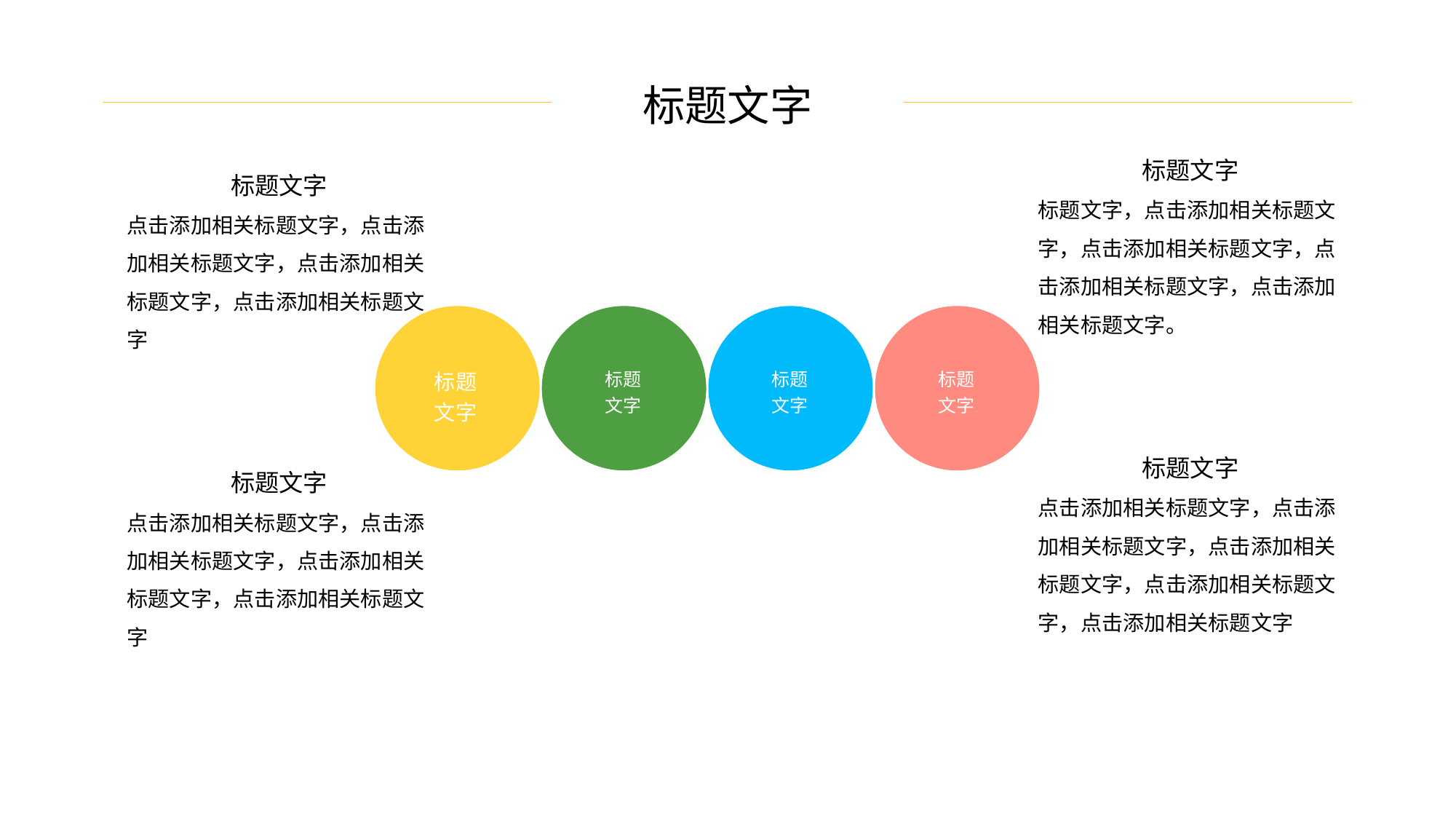

标题文字
标题文字
标题文字，点击添加相关标题文字，点击添加相关标题文字，点击添加相关标题文字，点击添加相关标题文字。
标题文字
点击添加相关标题文字，点击添加相关标题文字，点击添加相关标题文字，点击添加相关标题文字

标题
文字
标题
文字
标题
文字
标题
文字
标题文字
点击添加相关标题文字，点击添加相关标题文字，点击添加相关标题文字，点击添加相关标题文字，点击添加相关标题文字
标题文字
点击添加相关标题文字，点击添加相关标题文字，点击添加相关标题文字，点击添加相关标题文字